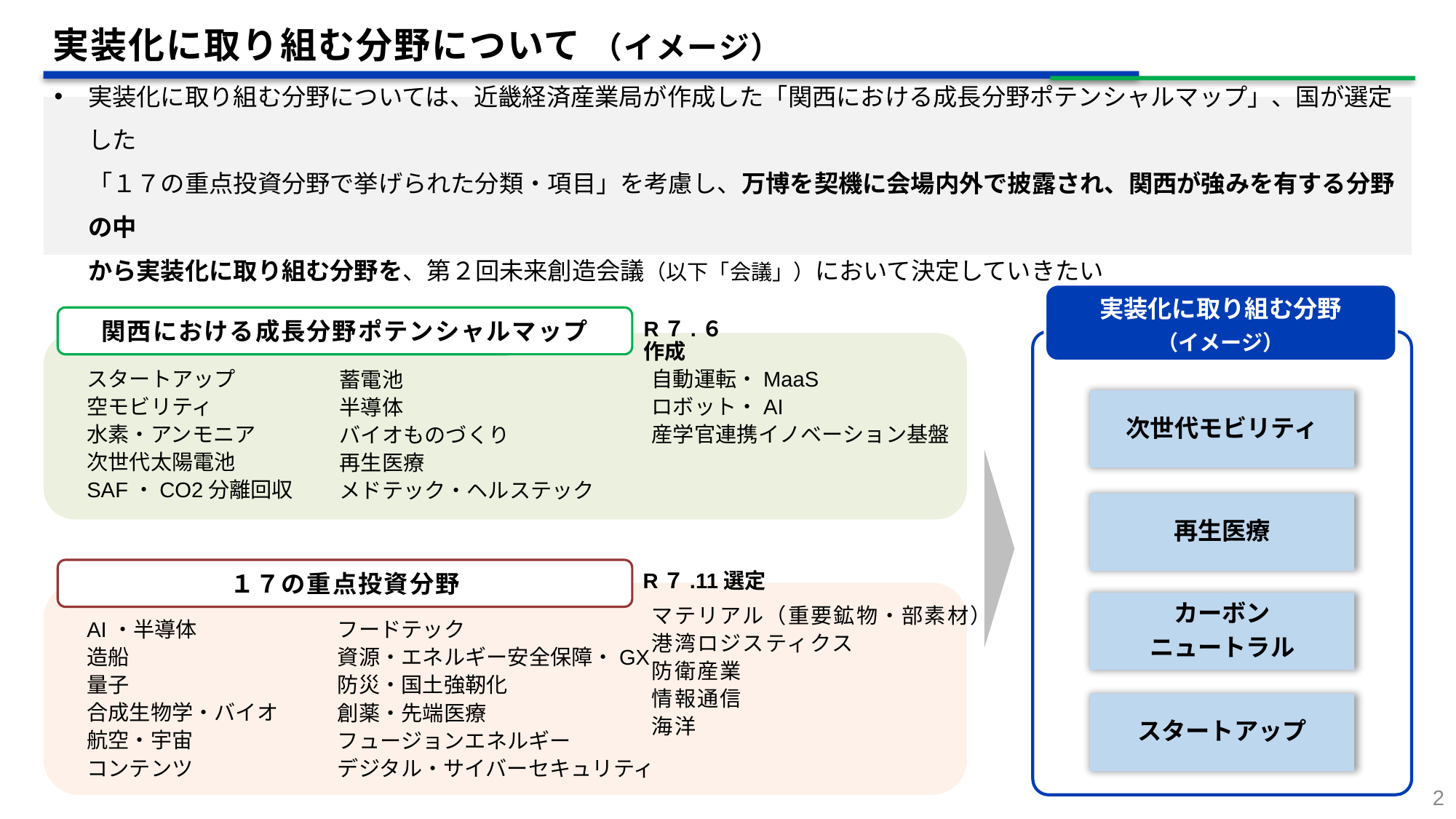

実装化に取り組む分野について （イメージ）
実装化に取り組む分野については、近畿経済産業局が作成した「関西における成長分野ポテンシャルマップ」、国が選定した
「１７の重点投資分野で挙げられた分類・項目」を考慮し、万博を契機に会場内外で披露され、関西が強みを有する分野の中
から実装化に取り組む分野を、第２回未来創造会議（以下「会議」）において決定していきたい
実装化に取り組む分野
（イメージ）
関西における成長分野ポテンシャルマップ
R７.６作成

スタートアップ
空モビリティ
水素・アンモニア
次世代太陽電池
SAF・CO2分離回収
自動運転・MaaS
ロボット・AI
産学官連携イノベーション基盤

蓄電池
半導体
バイオものづくり
再生医療
メドテック・ヘルステック
次世代モビリティ
再生医療

１７の重点投資分野
R７.11選定

カーボン
ニュートラル
マテリアル（重要鉱物・部素材）
港湾ロジスティクス
防衛産業
情報通信
海洋
AI・半導体
造船
量子
合成生物学・バイオ
航空・宇宙
コンテンツ
フードテック
資源・エネルギー安全保障・GX
防災・国土強靭化
創薬・先端医療
フュージョンエネルギー
デジタル・サイバーセキュリティ
スタートアップ